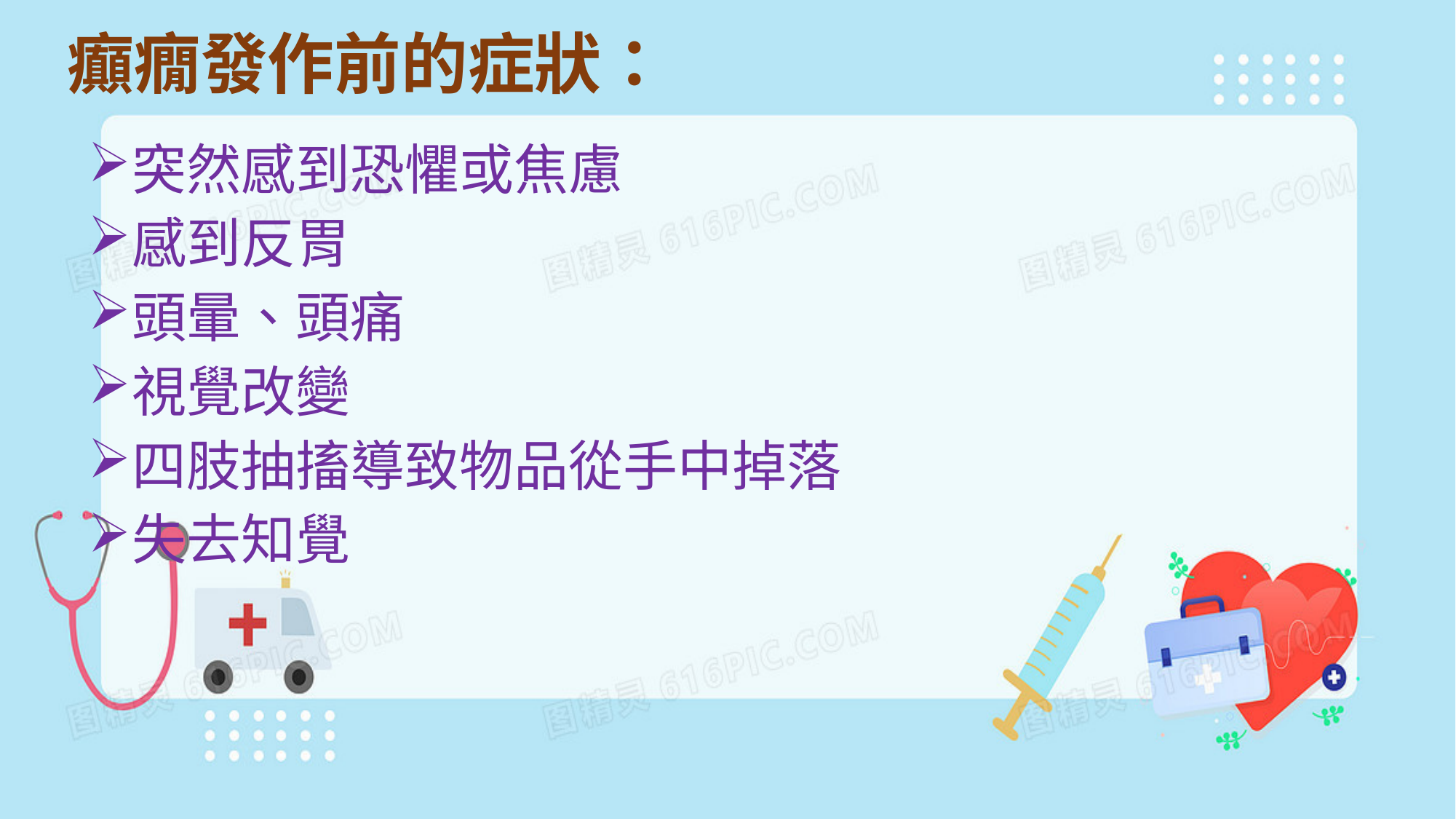

# 癲癇發作前的症狀：
突然感到恐懼或焦慮
感到反胃
頭暈、頭痛
視覺改變
四肢抽搐導致物品從手中掉落
失去知覺